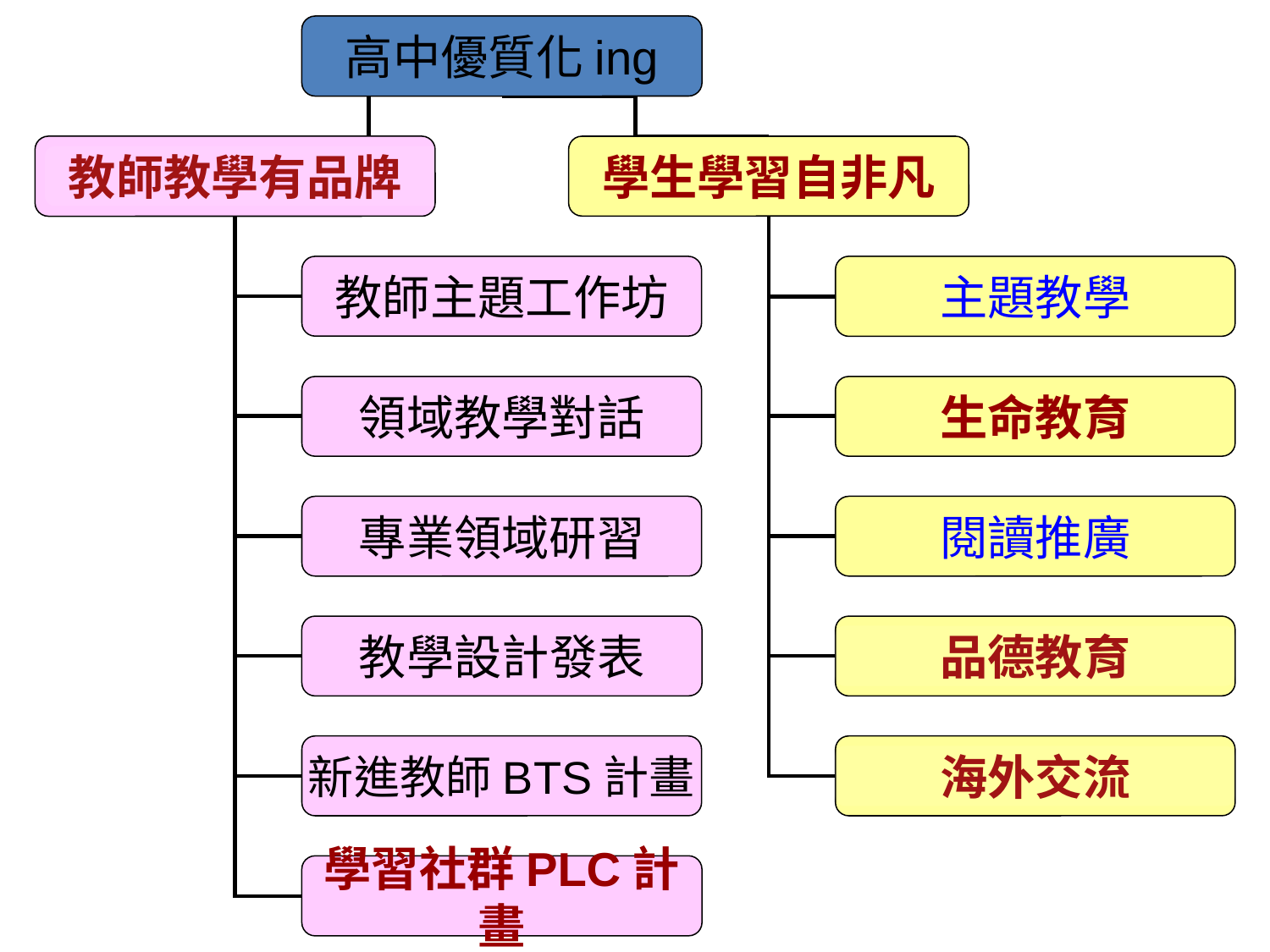

高中優質化ing
教師教學有品牌
學生學習自非凡
教師主題工作坊
主題教學
領域教學對話
生命教育
專業領域研習
閱讀推廣
教學設計發表
品德教育
新進教師BTS計畫
海外交流
學習社群PLC計畫